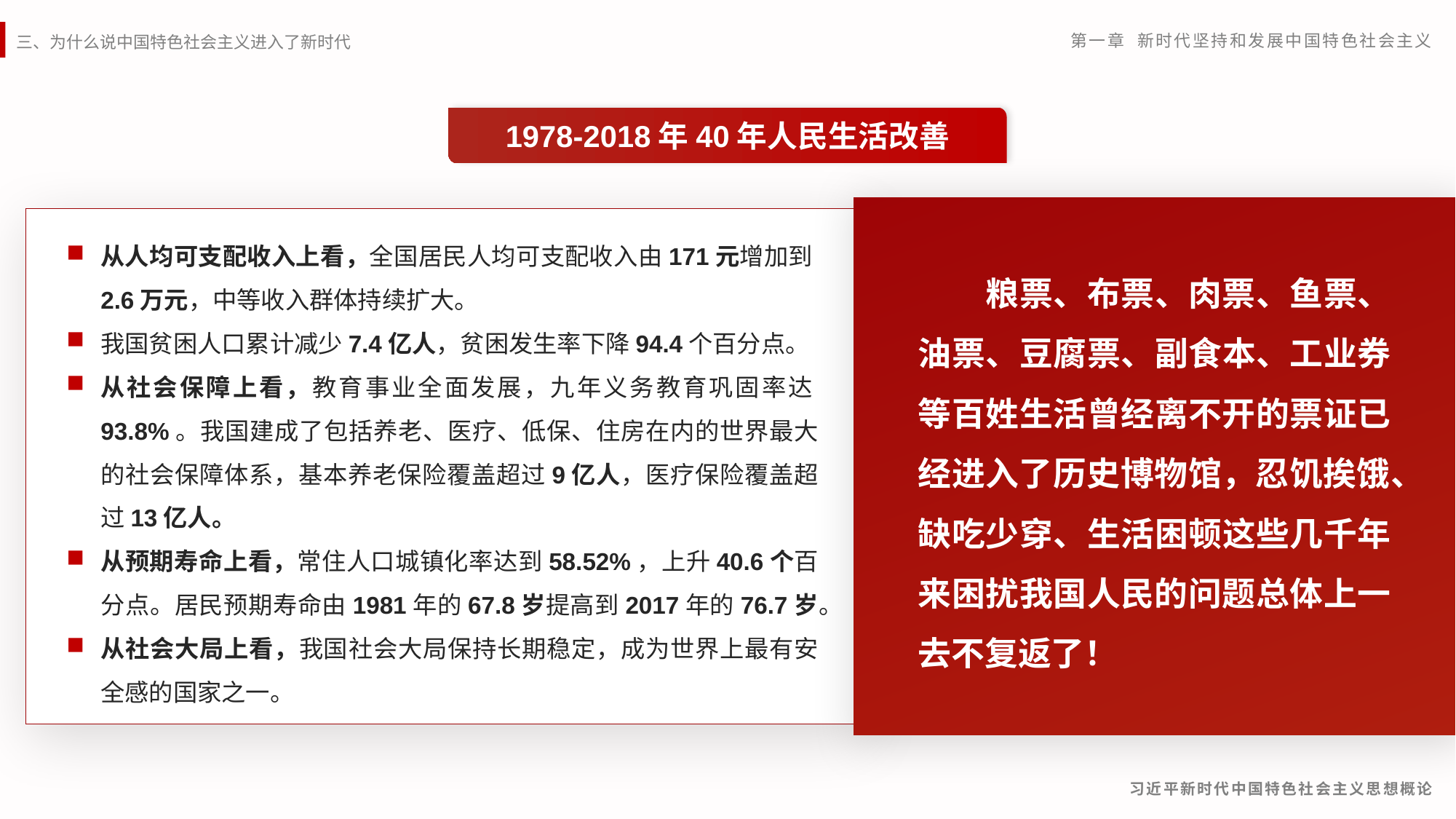

1978-2018年40年人民生活改善

从人均可支配收入上看，全国居民人均可支配收入由171元增加到2.6万元，中等收入群体持续扩大。
我国贫困人口累计减少7.4亿人，贫困发生率下降94.4个百分点。
从社会保障上看，教育事业全面发展，九年义务教育巩固率达93.8%。我国建成了包括养老、医疗、低保、住房在内的世界最大的社会保障体系，基本养老保险覆盖超过9亿人，医疗保险覆盖超过13亿人。
从预期寿命上看，常住人口城镇化率达到58.52%，上升40.6个百分点。居民预期寿命由1981年的67.8岁提高到2017年的76.7岁。
从社会大局上看，我国社会大局保持长期稳定，成为世界上最有安全感的国家之一。
　　粮票、布票、肉票、鱼票、油票、豆腐票、副食本、工业券等百姓生活曾经离不开的票证已经进入了历史博物馆，忍饥挨饿、缺吃少穿、生活困顿这些几千年来困扰我国人民的问题总体上一去不复返了！